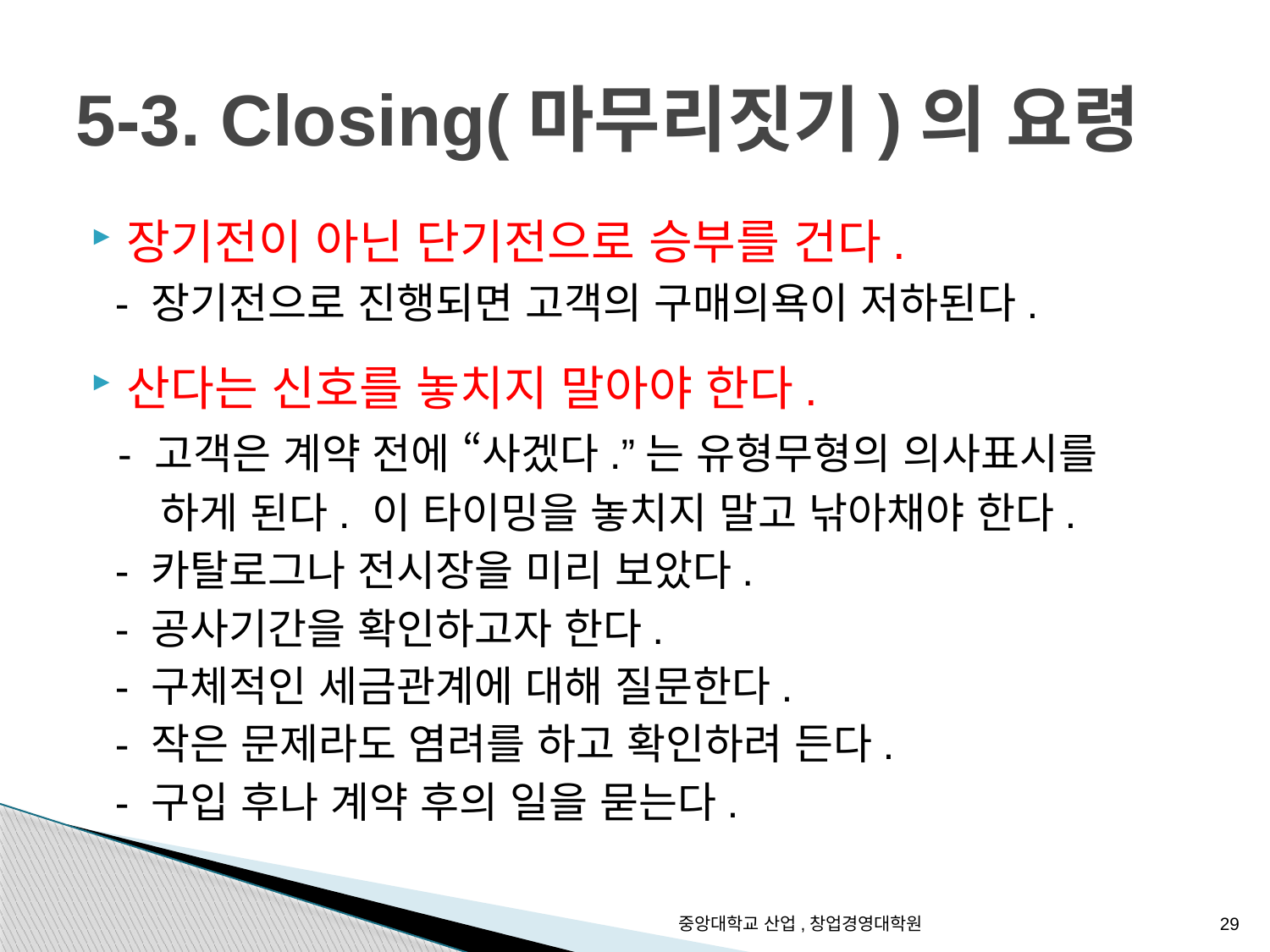

# 5-3. Closing(마무리짓기)의 요령
장기전이 아닌 단기전으로 승부를 건다.
  - 장기전으로 진행되면 고객의 구매의욕이 저하된다.

산다는 신호를 놓치지 말아야 한다.
  - 고객은 계약 전에 “사겠다.”는 유형무형의 의사표시를
     하게 된다. 이 타이밍을 놓치지 말고 낚아채야 한다.
  - 카탈로그나 전시장을 미리 보았다.
  - 공사기간을 확인하고자 한다.
  - 구체적인 세금관계에 대해 질문한다.
  - 작은 문제라도 염려를 하고 확인하려 든다.
  - 구입 후나 계약 후의 일을 묻는다.
중앙대학교 산업,창업경영대학원
29